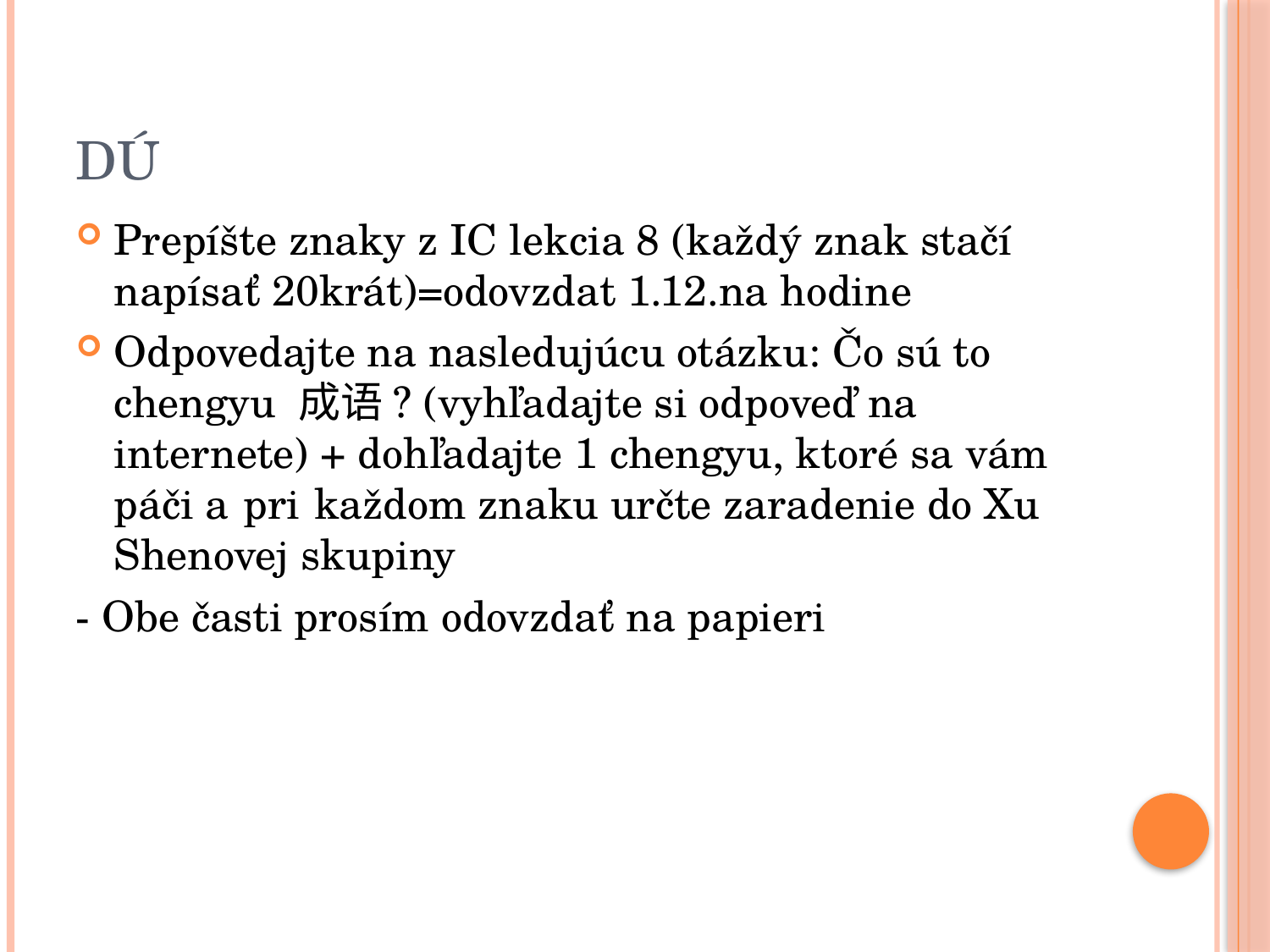

# DÚ
Prepíšte znaky z IC lekcia 8 (každý znak stačí napísať 20krát)=odovzdat 1.12.na hodine
Odpovedajte na nasledujúcu otázku: Čo sú to chengyu 成语? (vyhľadajte si odpoveď na internete) + dohľadajte 1 chengyu, ktoré sa vám páči a pri každom znaku určte zaradenie do Xu Shenovej skupiny
- Obe časti prosím odovzdať na papieri